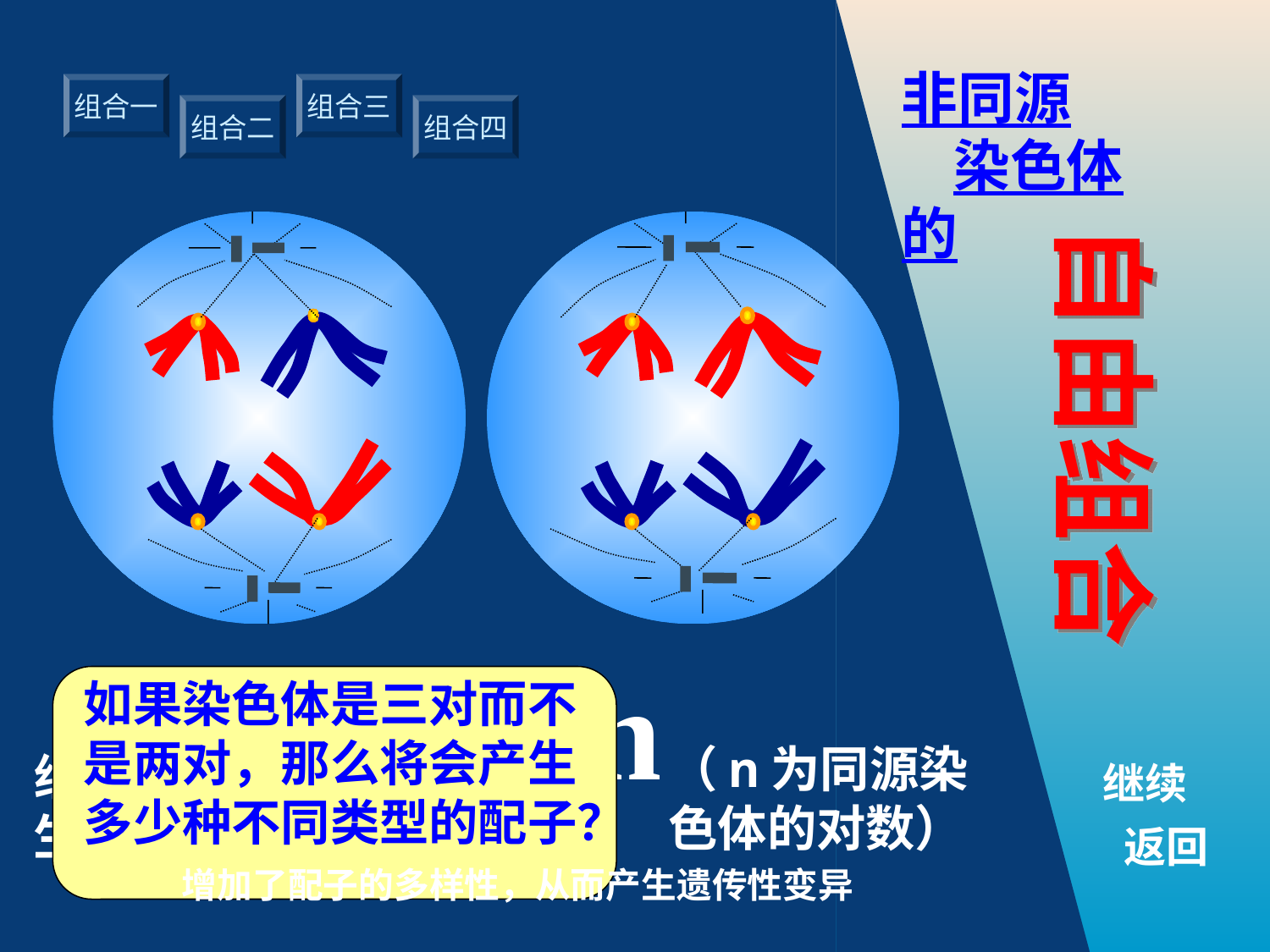

非同源
   染色体的
组合一
组合三
组合二
组合四

自由组合

=2n
（n为同源染色体的对数）

如果染色体是三对而不是两对，那么将会产生多少种不同类型的配子？
组合方式（或产生的配子种类）
继续
返回
增加了配子的多样性，从而产生遗传性变异